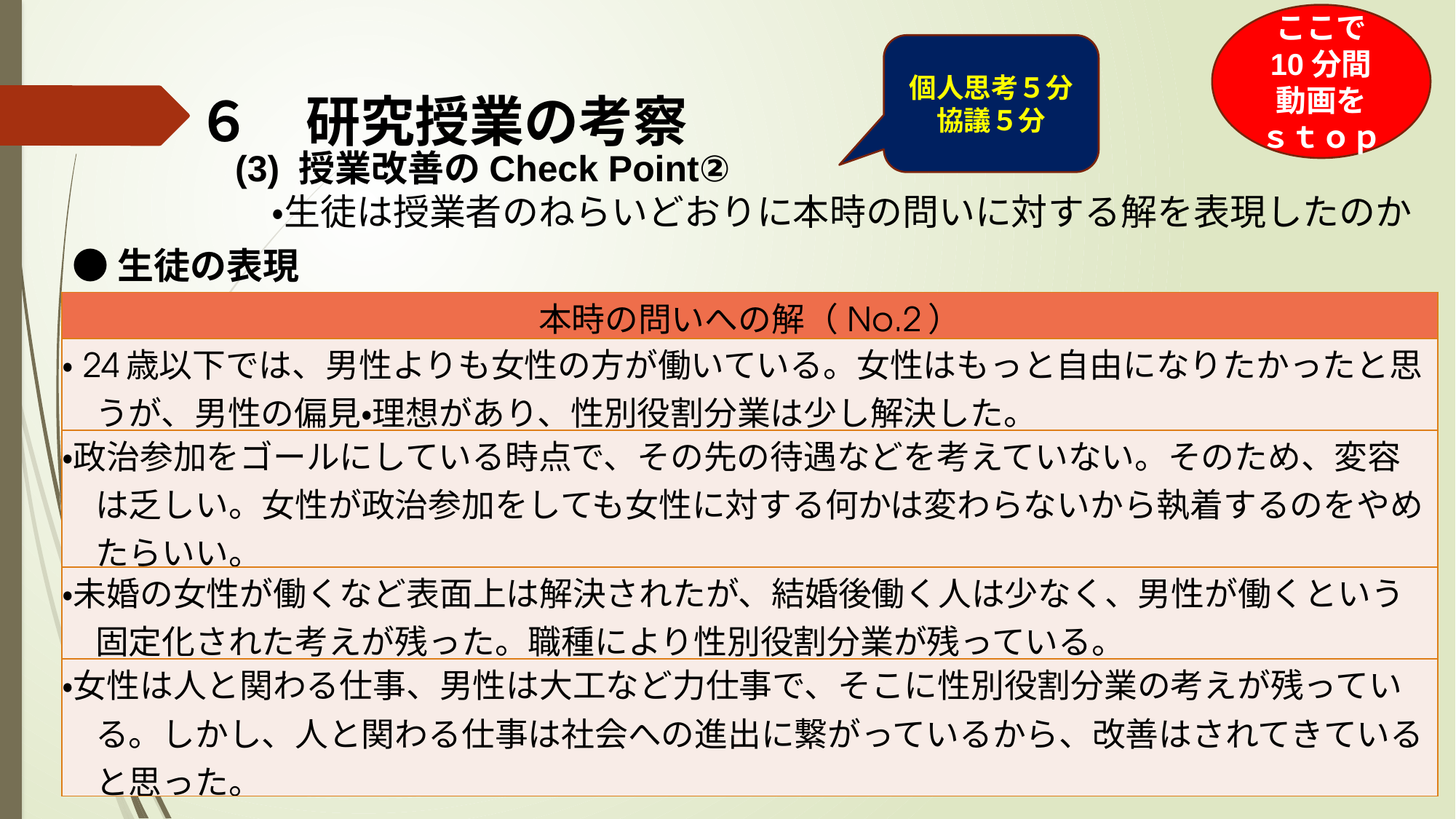

ここで
10分間
動画を
ｓｔｏｐ
個人思考５分
協議５分
# ６　研究授業の考察
(3) 授業改善のCheck Point②
　・生徒は授業者のねらいどおりに本時の問いに対する解を表現したのか
●生徒の表現
| 本時の問いへの解（No.2） |
| --- |
| ・24歳以下では、男性よりも女性の方が働いている。女性はもっと自由になりたかったと思 　うが、男性の偏見・理想があり、性別役割分業は少し解決した。 |
| ・政治参加をゴールにしている時点で、その先の待遇などを考えていない。そのため、変容 　は乏しい。女性が政治参加をしても女性に対する何かは変わらないから執着するのをやめ 　たらいい。 |
| ・未婚の女性が働くなど表面上は解決されたが、結婚後働く人は少なく、男性が働くという 　固定化された考えが残った。職種により性別役割分業が残っている。 |
| ・女性は人と関わる仕事、男性は大工など力仕事で、そこに性別役割分業の考えが残ってい 　る。しかし、人と関わる仕事は社会への進出に繋がっているから、改善はされてきている 　と思った。 |